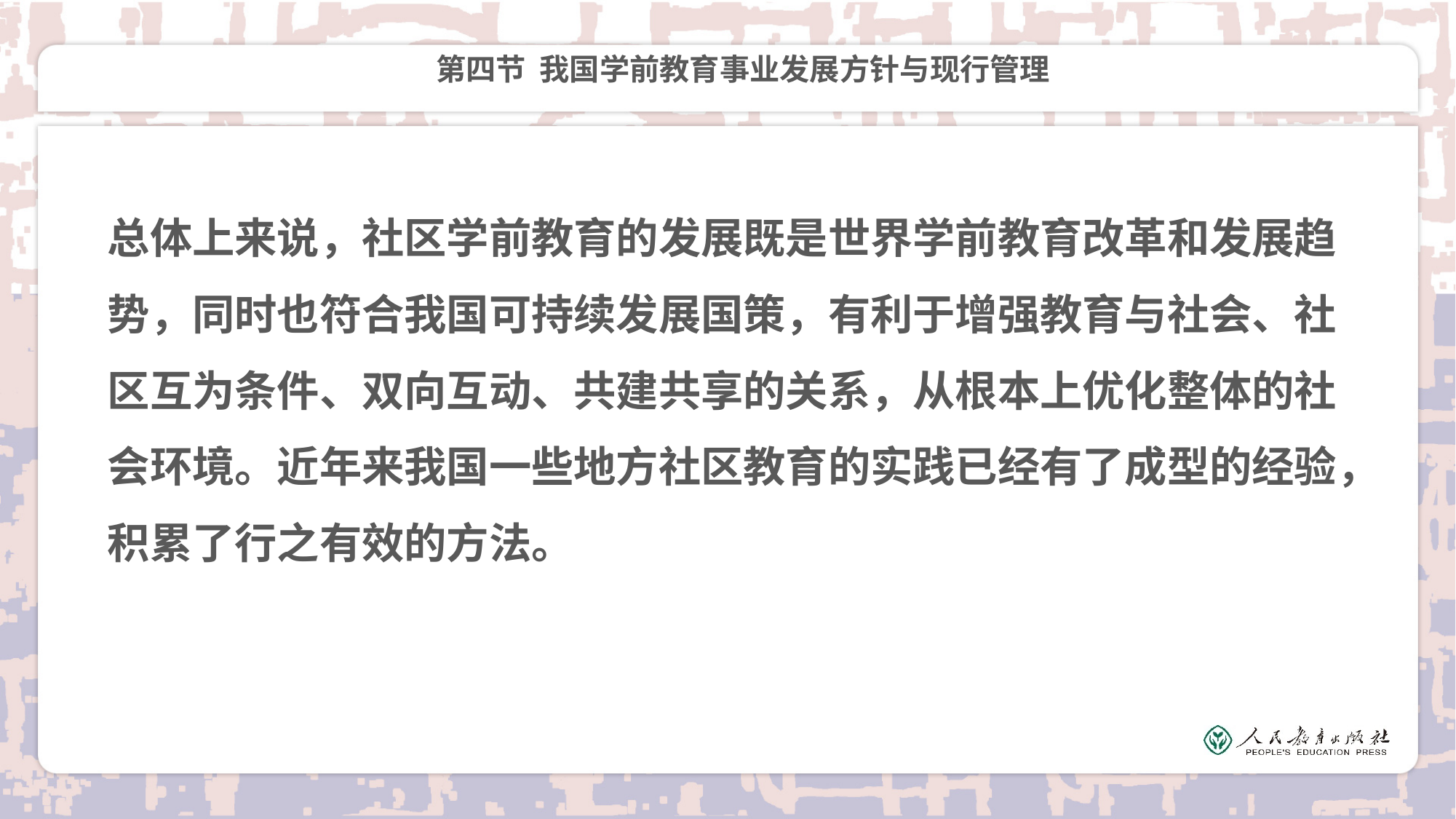

# 第四节  我国学前教育事业发展方针与现行管理
总体上来说，社区学前教育的发展既是世界学前教育改革和发展趋势，同时也符合我国可持续发展国策，有利于增强教育与社会、社区互为条件、双向互动、共建共享的关系，从根本上优化整体的社会环境。近年来我国一些地方社区教育的实践已经有了成型的经验，积累了行之有效的方法。